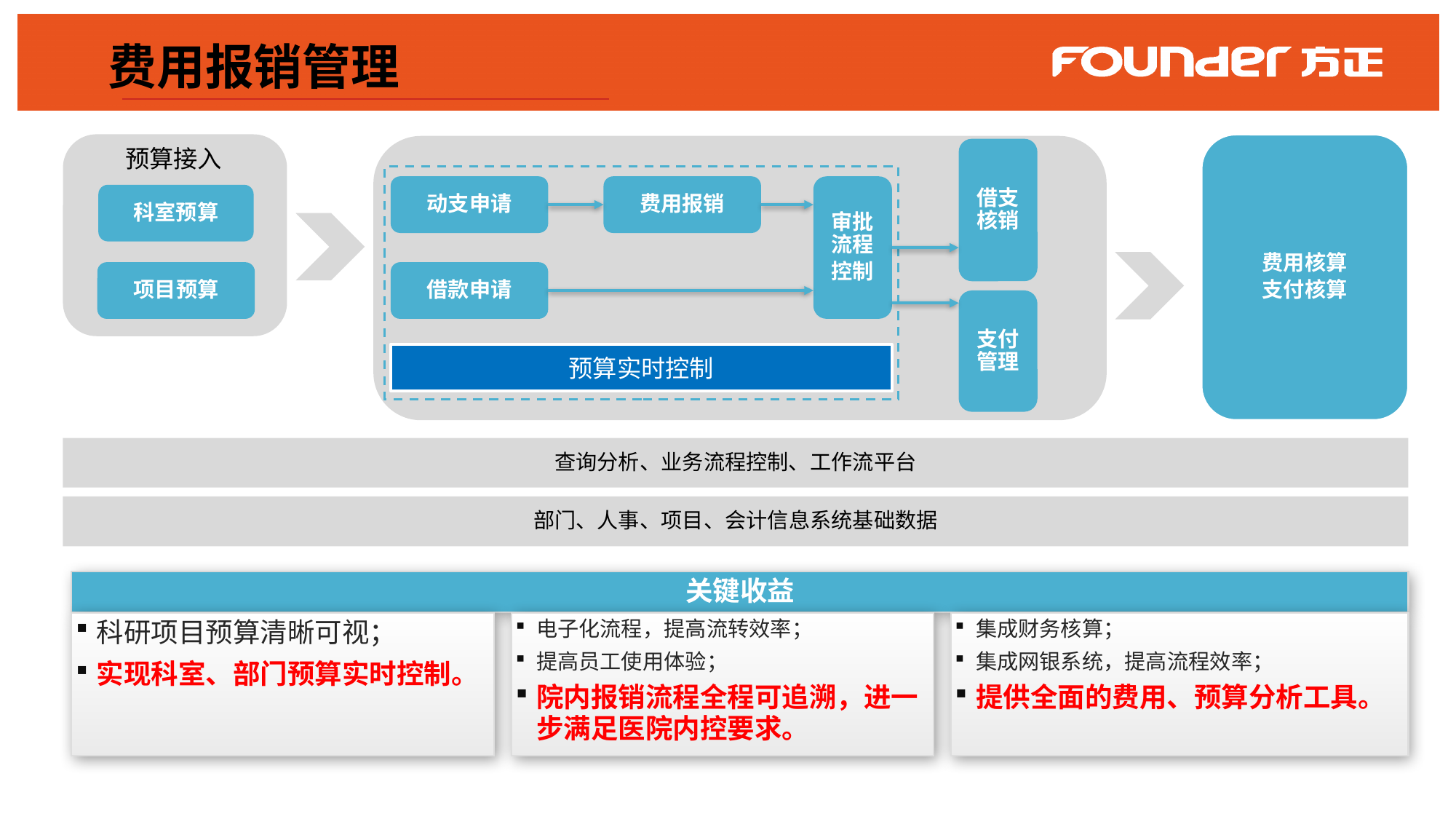

费用报销管理
费用核算
支付核算

借支核销
预算接入

动支申请
费用报销
审批流程
控制
科室预算

项目预算
借款申请
支付管理
预算实时控制
查询分析、业务流程控制、工作流平台
部门、人事、项目、会计信息系统基础数据
关键收益
科研项目预算清晰可视；
实现科室、部门预算实时控制。

电子化流程，提高流转效率；
提高员工使用体验；
院内报销流程全程可追溯，进一步满足医院内控要求。
集成财务核算；
集成网银系统，提高流程效率；
提供全面的费用、预算分析工具。